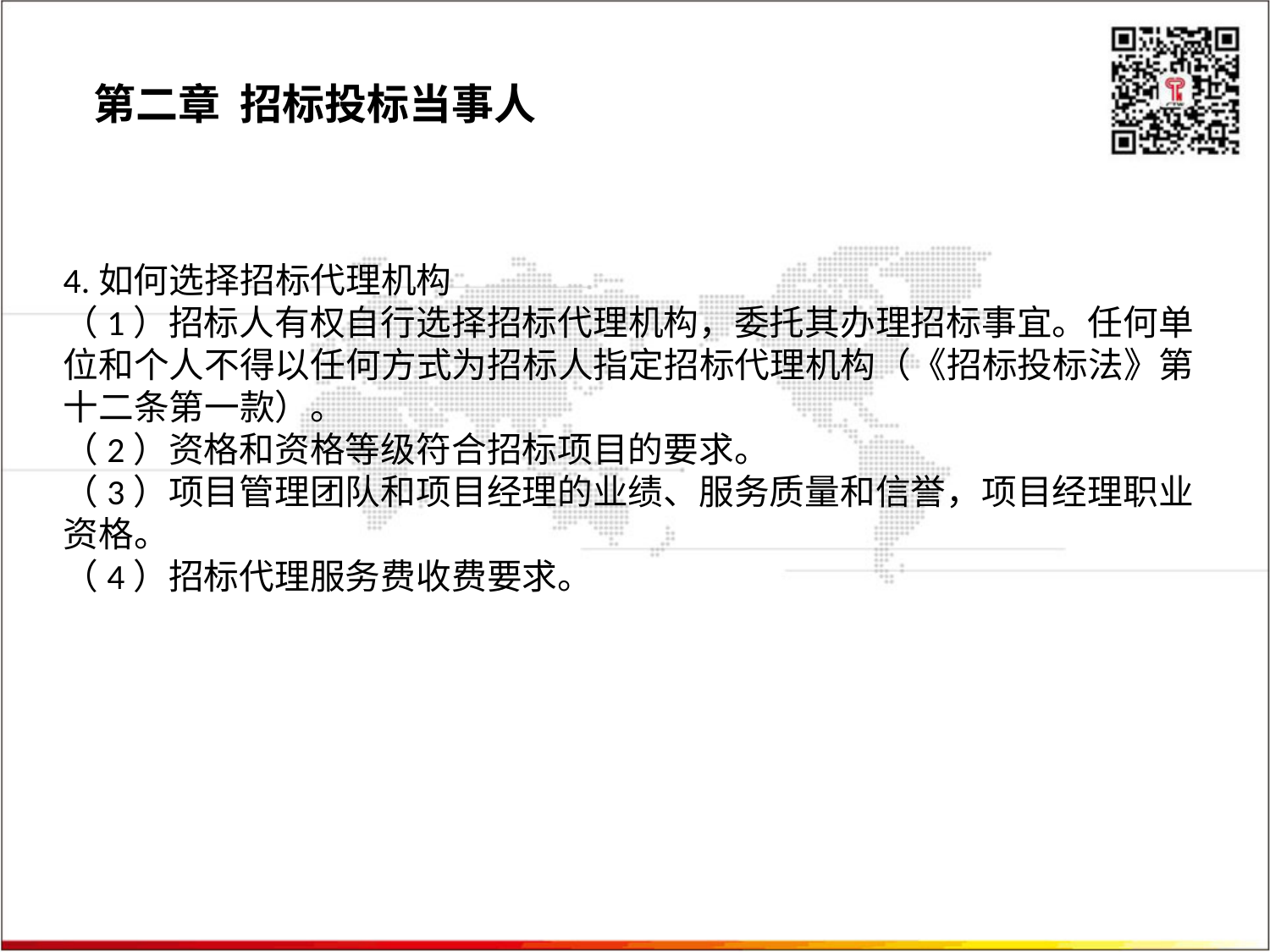

第二章  招标投标当事人
4.如何选择招标代理机构
（1）招标人有权自行选择招标代理机构，委托其办理招标事宜。任何单位和个人不得以任何方式为招标人指定招标代理机构（《招标投标法》第十二条第一款）。
（2）资格和资格等级符合招标项目的要求。
（3）项目管理团队和项目经理的业绩、服务质量和信誉，项目经理职业资格。
（4）招标代理服务费收费要求。